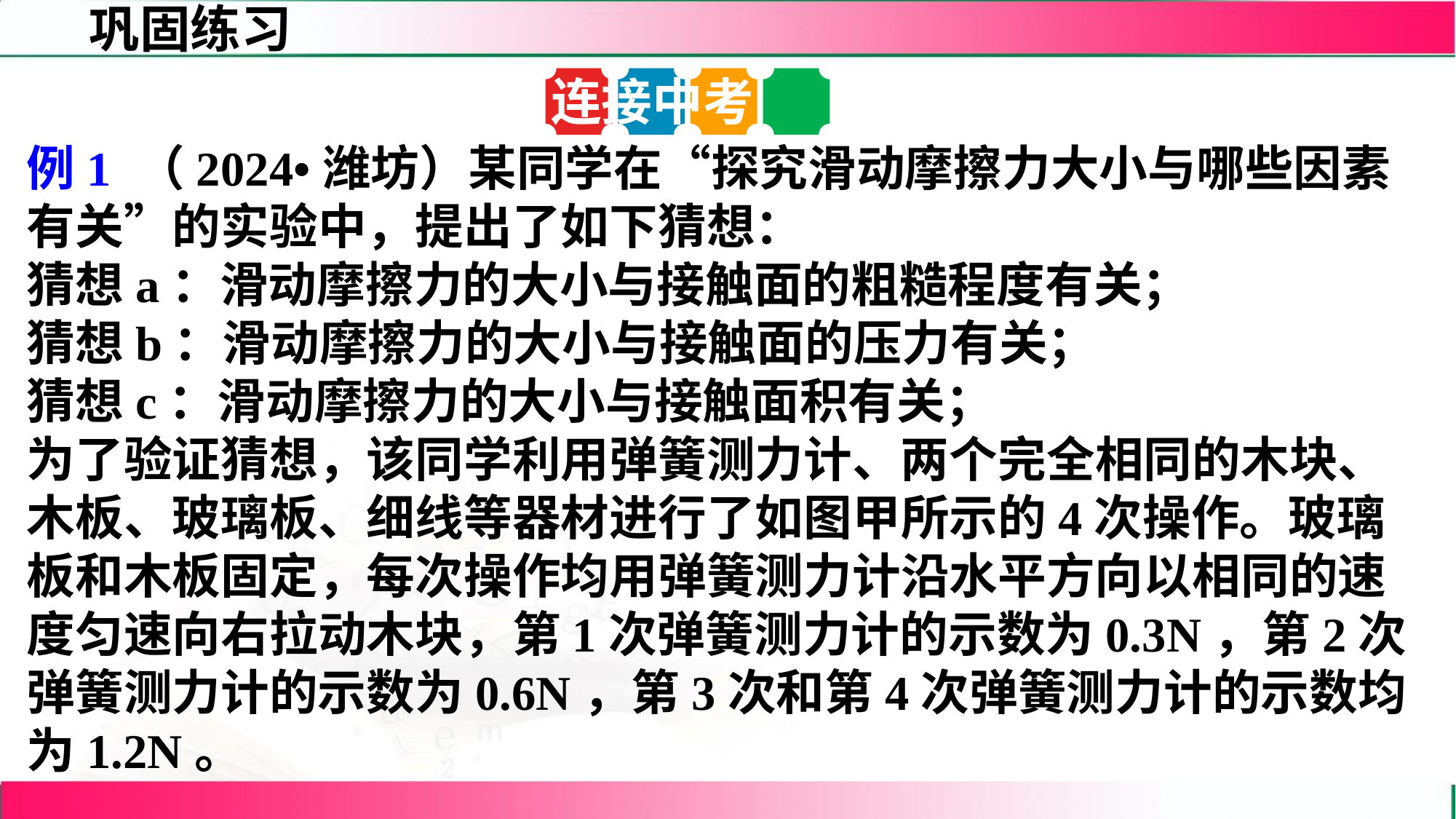

连接中考

例1 （2024•潍坊）某同学在“探究滑动摩擦力大小与哪些因素有关”的实验中，提出了如下猜想：
猜想a：滑动摩擦力的大小与接触面的粗糙程度有关；
猜想b：滑动摩擦力的大小与接触面的压力有关；
猜想c：滑动摩擦力的大小与接触面积有关；
为了验证猜想，该同学利用弹簧测力计、两个完全相同的木块、木板、玻璃板、细线等器材进行了如图甲所示的4次操作。玻璃板和木板固定，每次操作均用弹簧测力计沿水平方向以相同的速度匀速向右拉动木块，第1次弹簧测力计的示数为0.3N，第2次弹簧测力计的示数为0.6N，第3次和第4次弹簧测力计的示数均为1.2N。